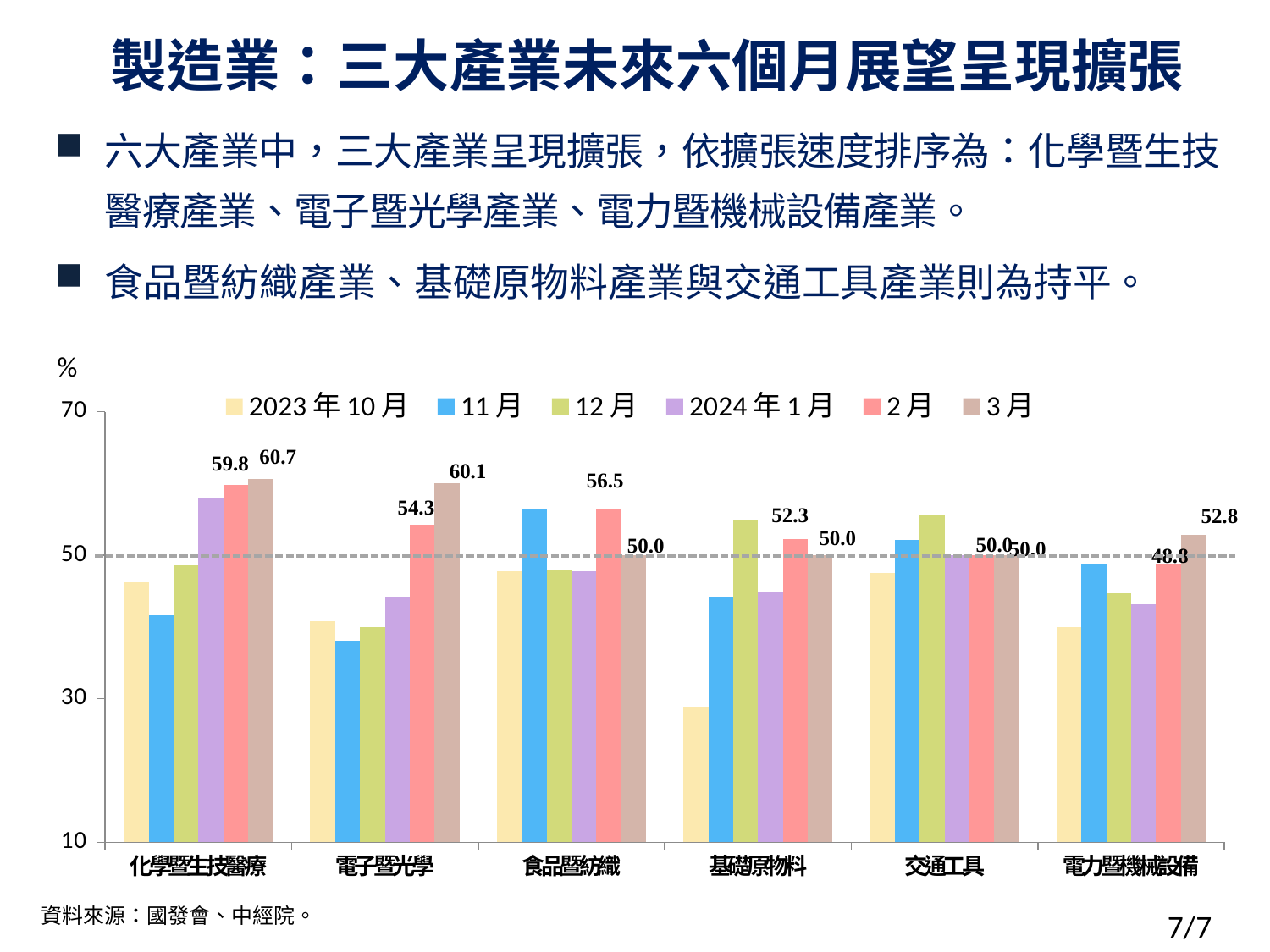

# 製造業：三大產業未來六個月展望呈現擴張
六大產業中，三大產業呈現擴張，依擴張速度排序為：化學暨生技醫療產業、電子暨光學產業、電力暨機械設備產業。
食品暨紡織產業、基礎原物料產業與交通工具產業則為持平。
%

### Chart

| Category | 2023年10月 | 11月 | 12月 | 2024年1月 | 2月 | 3月 |
|---|---|---|---|---|---|---|
| 化學暨生技醫療 | 46.2 | 41.7 | 48.6 | 58.1 | 59.8 | 60.7 |
| 電子暨光學 | 40.8 | 38.1 | 40.0 | 44.1 | 54.3 | 60.1 |
| 食品暨紡織 | 47.8 | 56.5 | 48.0 | 47.8 | 56.5 | 50.0 |
| 基礎原物料 | 28.9 | 44.2 | 55.0 | 45.0 | 52.3 | 50.0 |
| 交通工具 | 47.6 | 52.2 | 55.6 | 50.0 | 50.0 | 50.0 |
| 電力暨機械設備 | 40.0 | 48.8 | 44.7 | 43.2 | 48.8 | 52.8 |
資料來源：國發會、中經院。